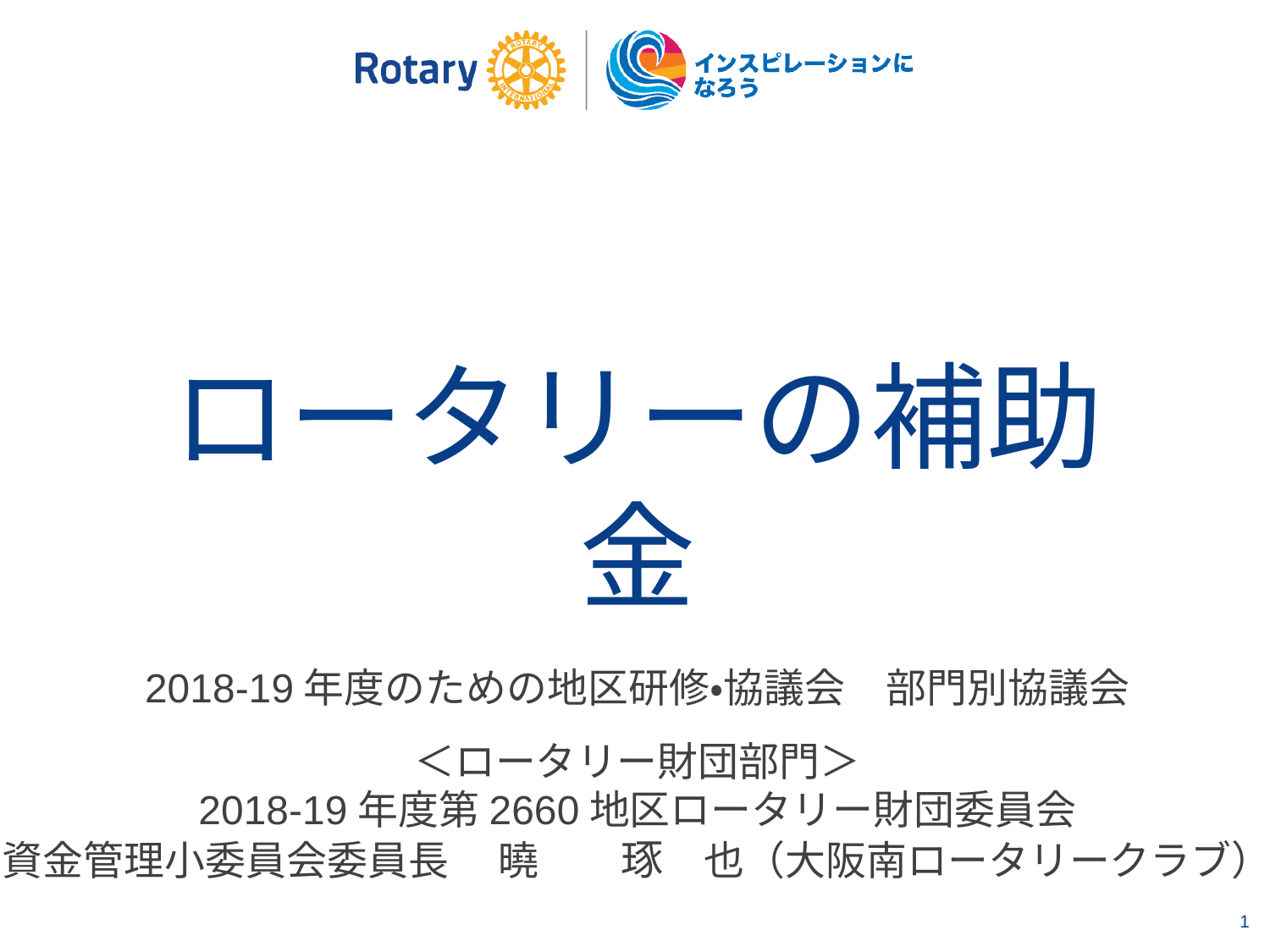

ロータリーの補助金
2018-19年度のための地区研修・協議会　部門別協議会
＜ロータリー財団部門＞

2018-19年度第2660地区ロータリー財団委員会
資金管理小委員会委員長　 曉　　琢　也（大阪南ロータリークラブ）
1